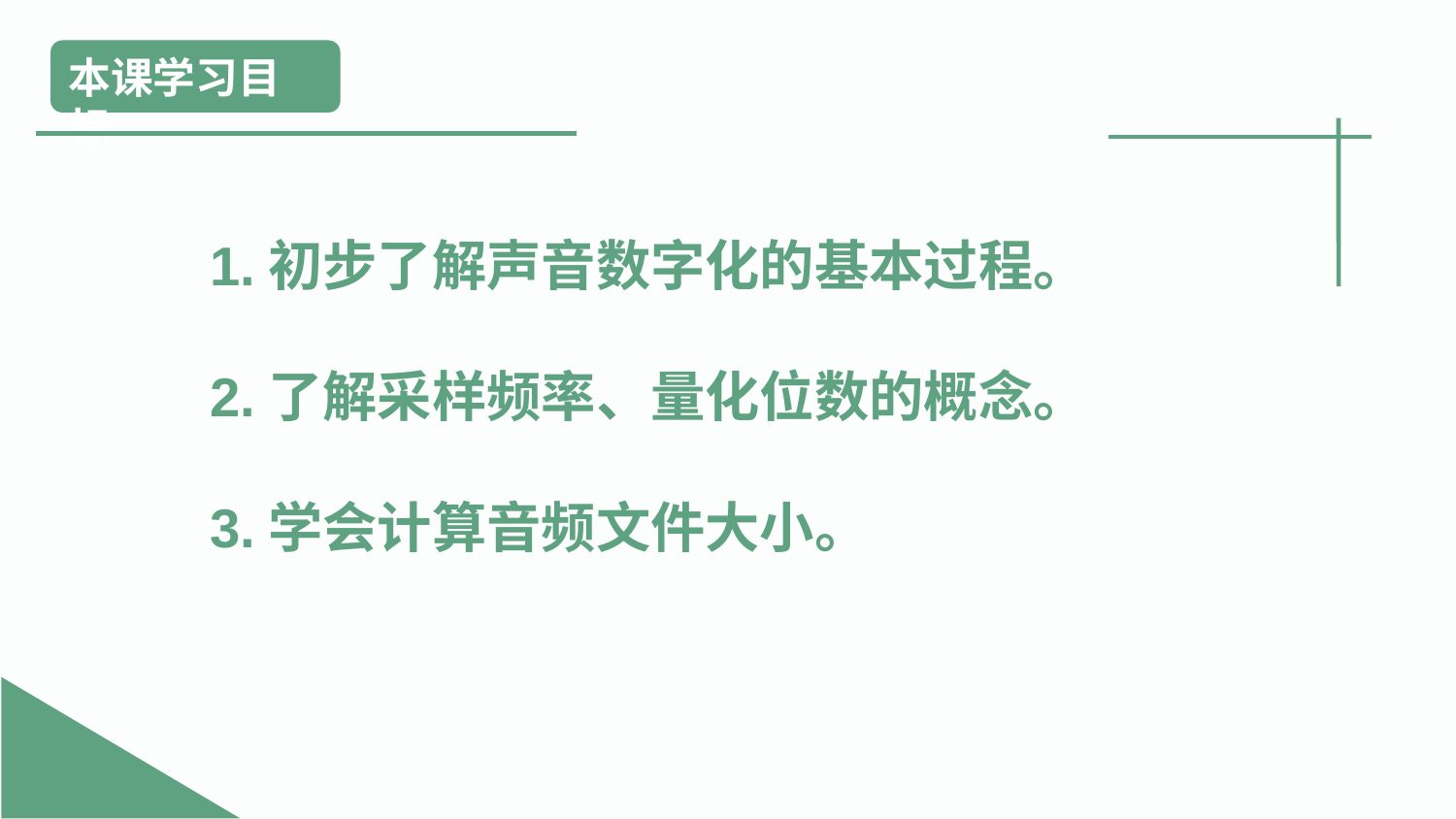

本课学习目标
1.初步了解声音数字化的基本过程。

2.了解采样频率、量化位数的概念。

3.学会计算音频文件大小。